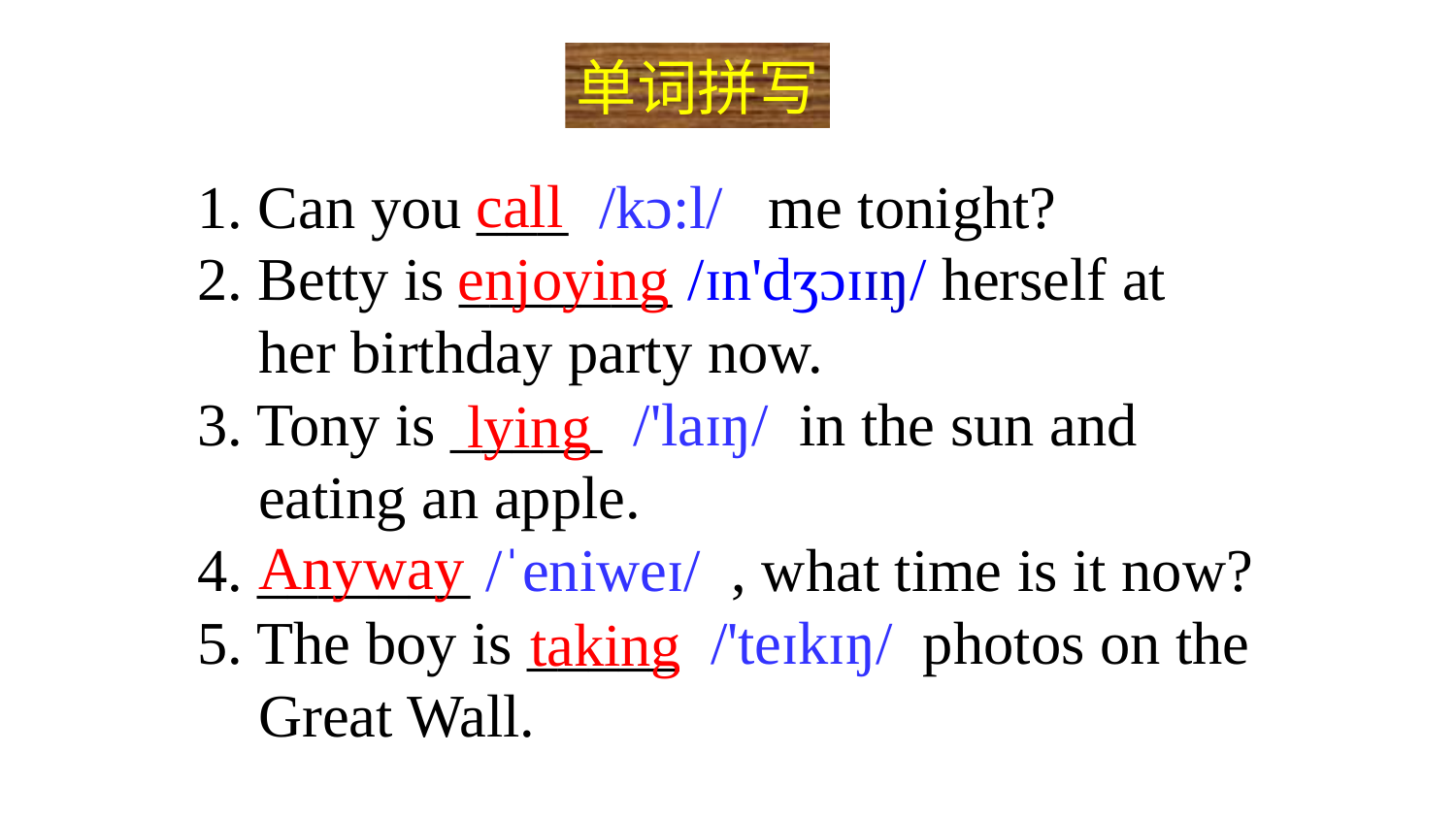

单词拼写
1. Can you ___  /kɔ:l/   me tonight?
2. Betty is _______ /ɪn'dʒɔɪɪŋ/ herself at
    her birthday party now.
3. Tony is _____  /'laɪŋ/  in the sun and
    eating an apple.
4. _______ /ˈeniweɪ/  , what time is it now?
5. The boy is _____  /'teɪkɪŋ/  photos on the
    Great Wall.
call
enjoying
lying
Anyway
taking